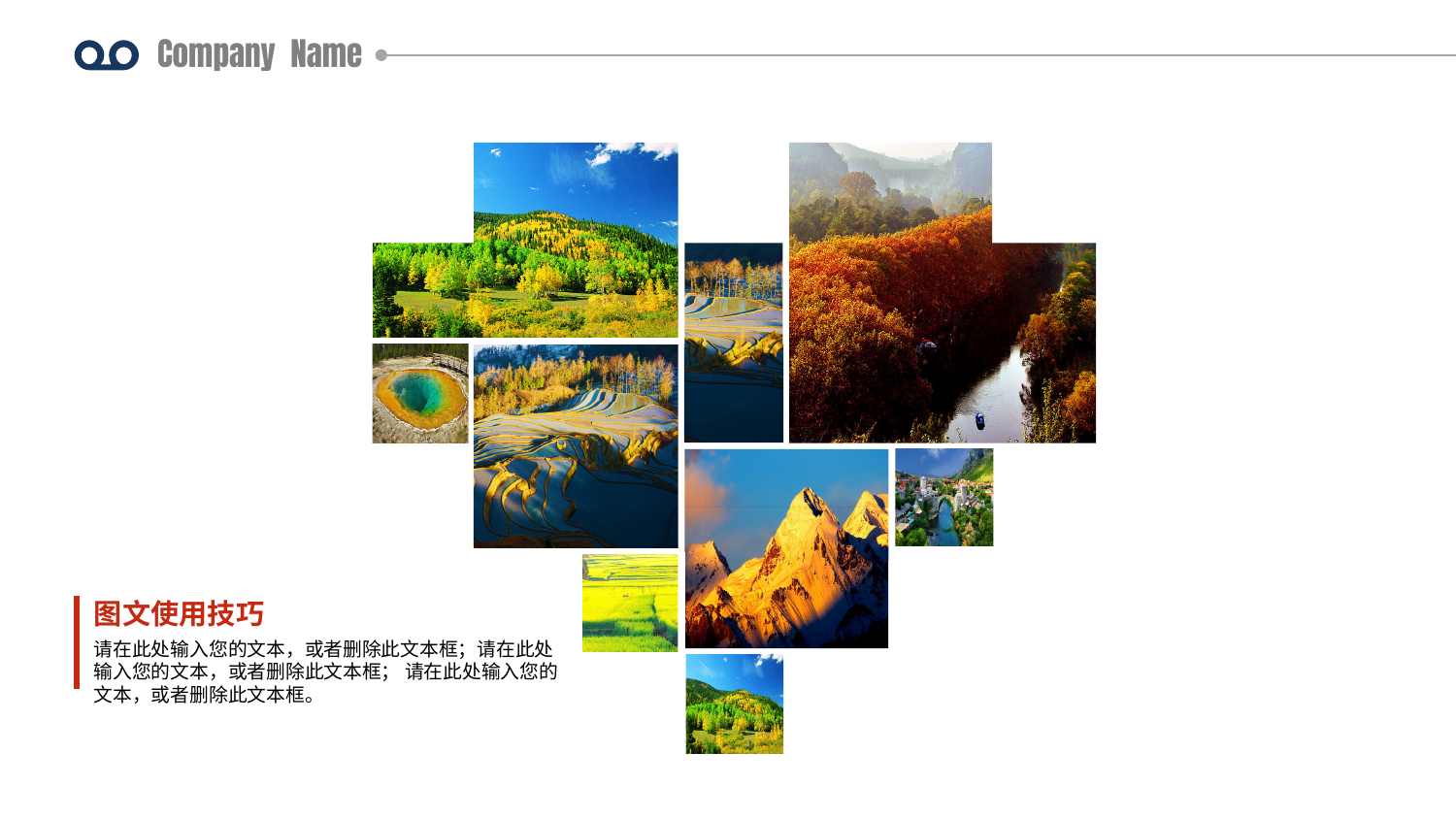

Company  Name

图文使用技巧
请在此处输入您的文本，或者删除此文本框；请在此处输入您的文本，或者删除此文本框； 请在此处输入您的文本，或者删除此文本框。